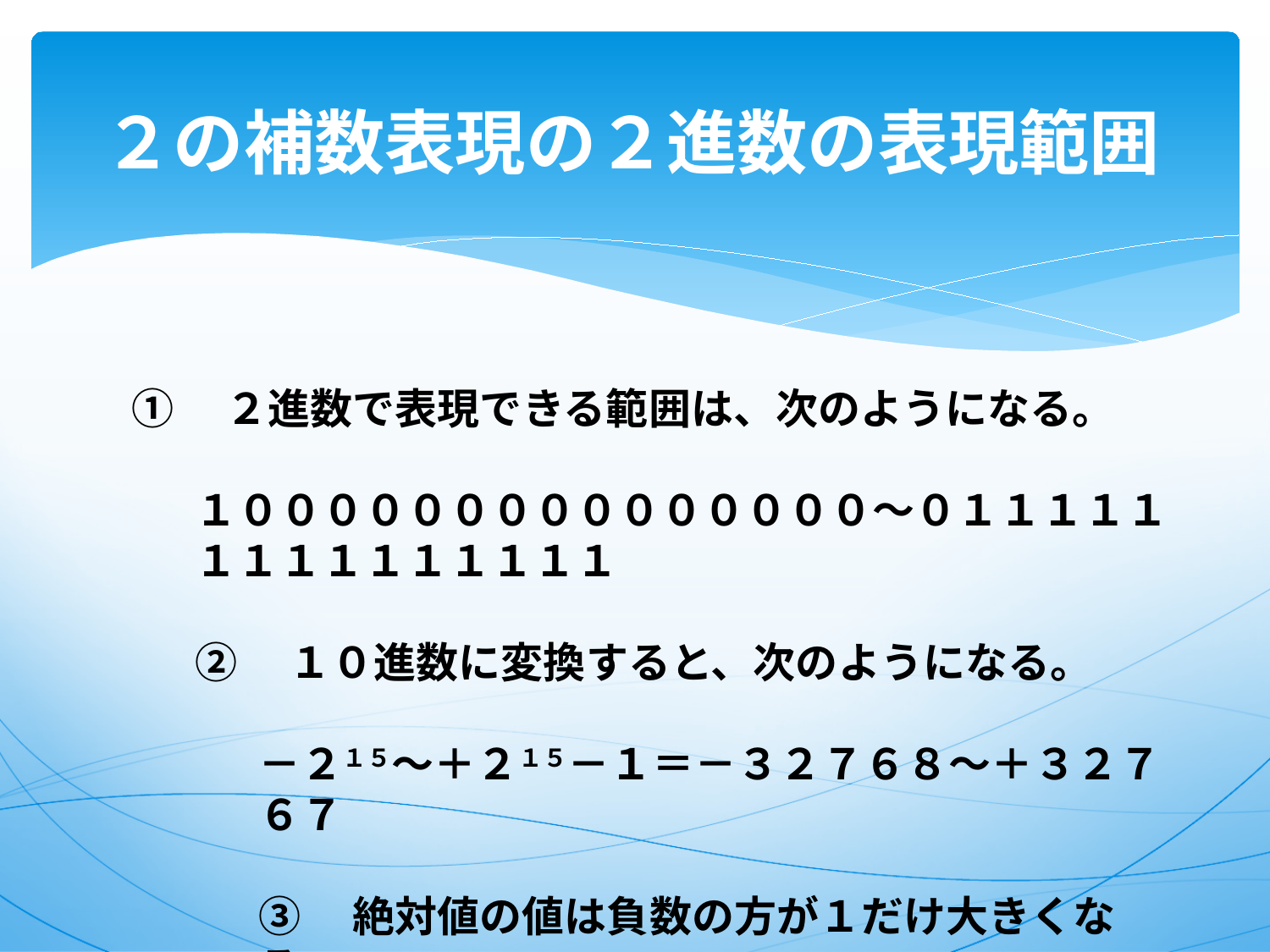

# ２の補数表現の２進数の表現範囲
①　２進数で表現できる範囲は、次のようになる。

１０００００００００００００００～０１１１１１１１１１１１１１１１

②　１０進数に変換すると、次のようになる。

－２１５～＋２１５－１＝－３２７６８～＋３２７６７

③　絶対値の値は負数の方が１だけ大きくなる。